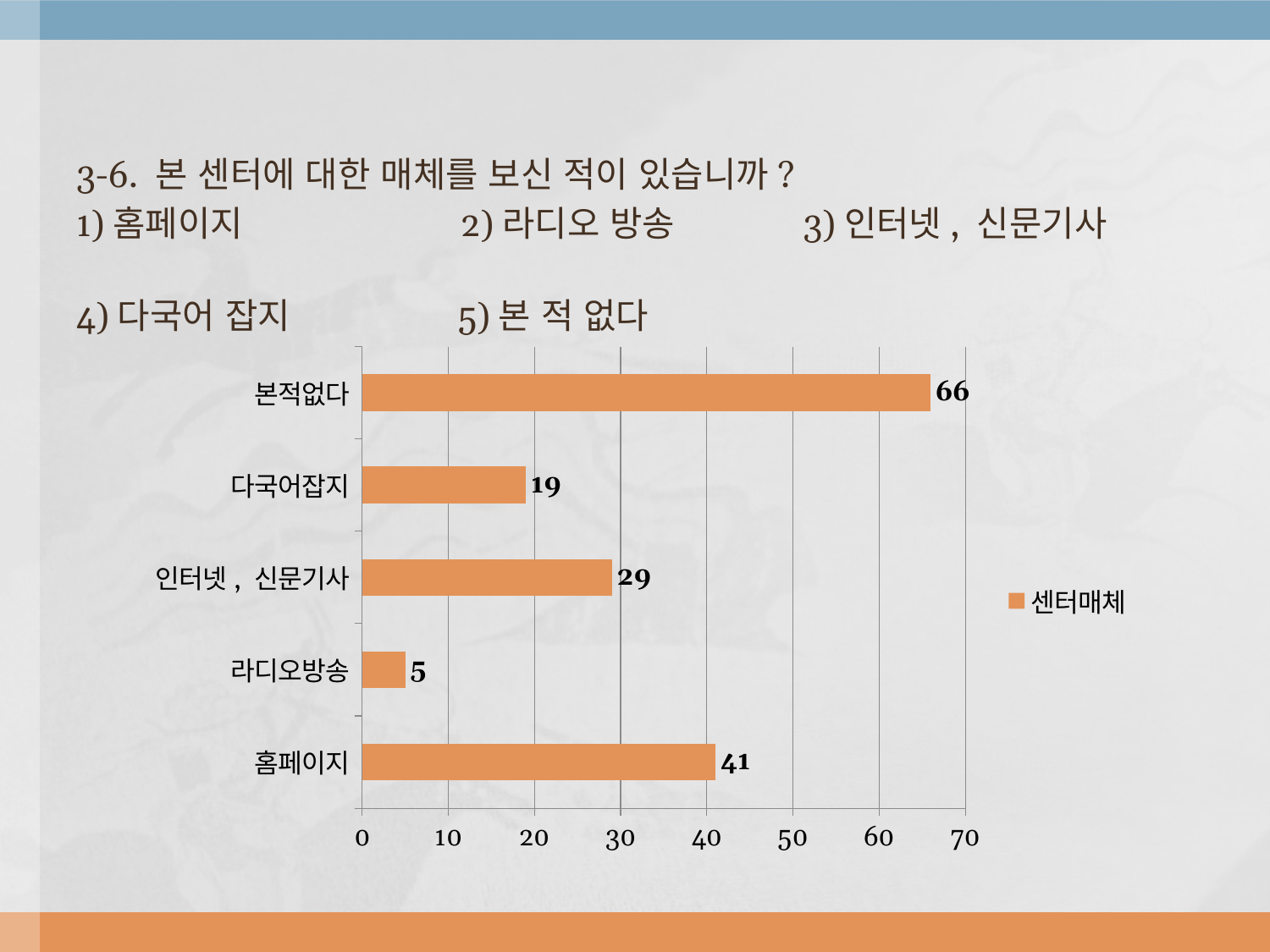

3-6. 본 센터에 대한 매체를 보신 적이 있습니까?
1)홈페이지                     2)라디오 방송            3)인터넷, 신문기사
4)다국어 잡지                5)본 적 없다

### Chart

| Category | 센터매체 |
|---|---|
| 홈페이지 | 41.0 |
| 라디오방송 | 5.0 |
| 인터넷, 신문기사 | 29.0 |
| 다국어잡지 | 19.0 |
| 본적없다 | 66.0 |